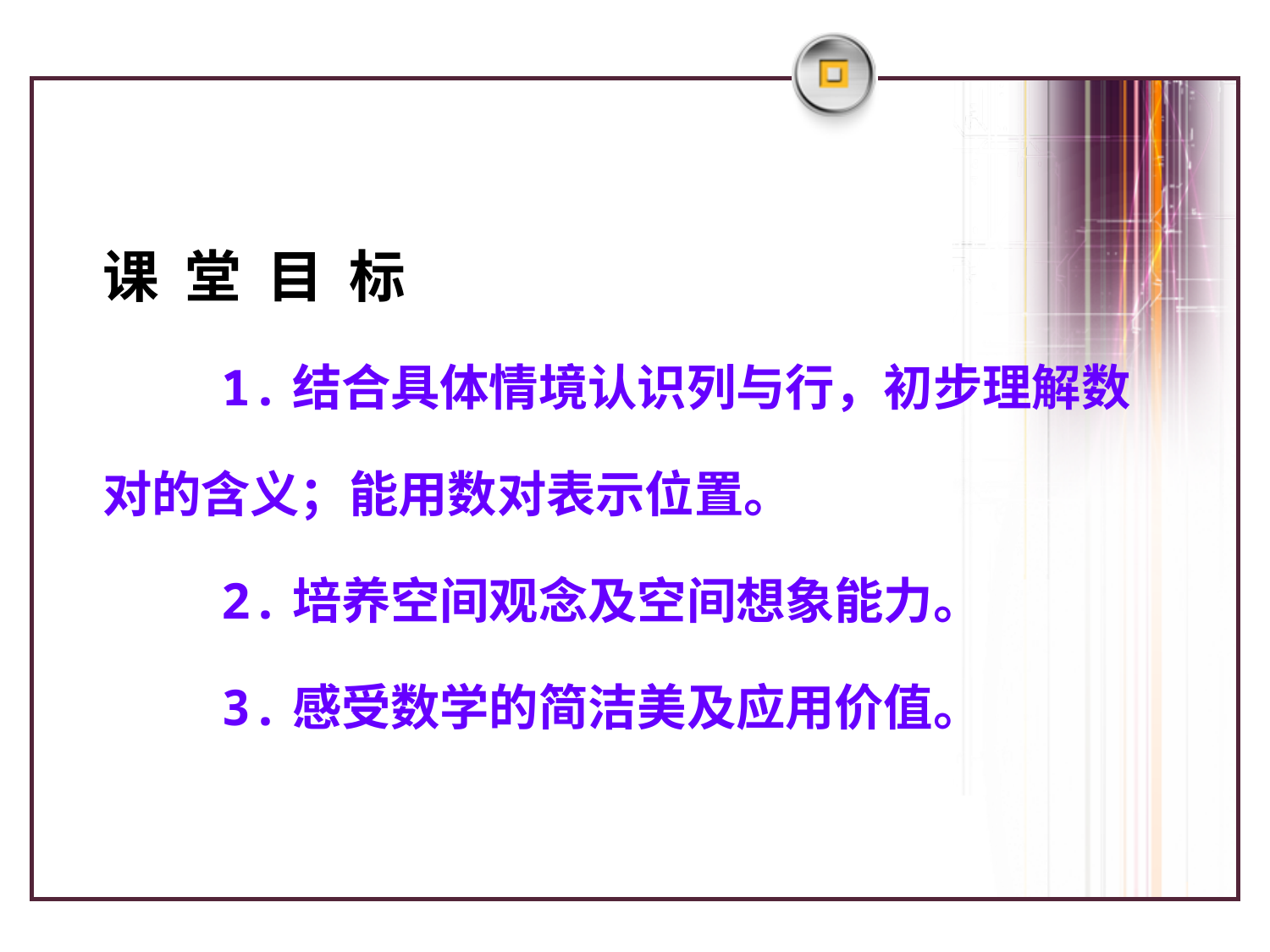

课  堂  目  标
    1.结合具体情境认识列与行，初步理解数对的含义；能用数对表示位置。
    2.培养空间观念及空间想象能力。
    3.感受数学的简洁美及应用价值。